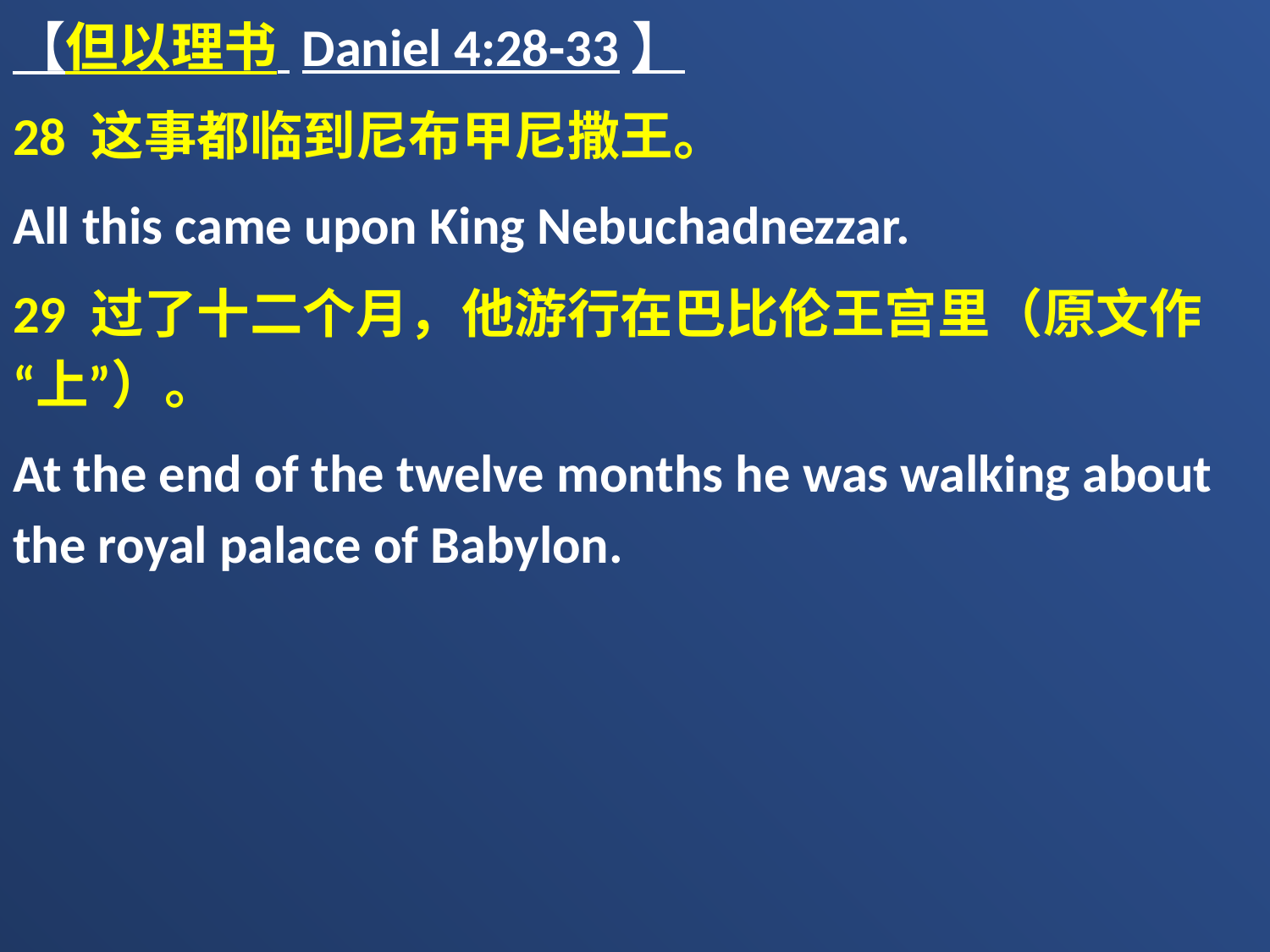

【但以理书 Daniel 4:28-33】
28 这事都临到尼布甲尼撒王。
All this came upon King Nebuchadnezzar.
29 过了十二个月，他游行在巴比伦王宫里（原文作“上”）。
At the end of the twelve months he was walking about the royal palace of Babylon.